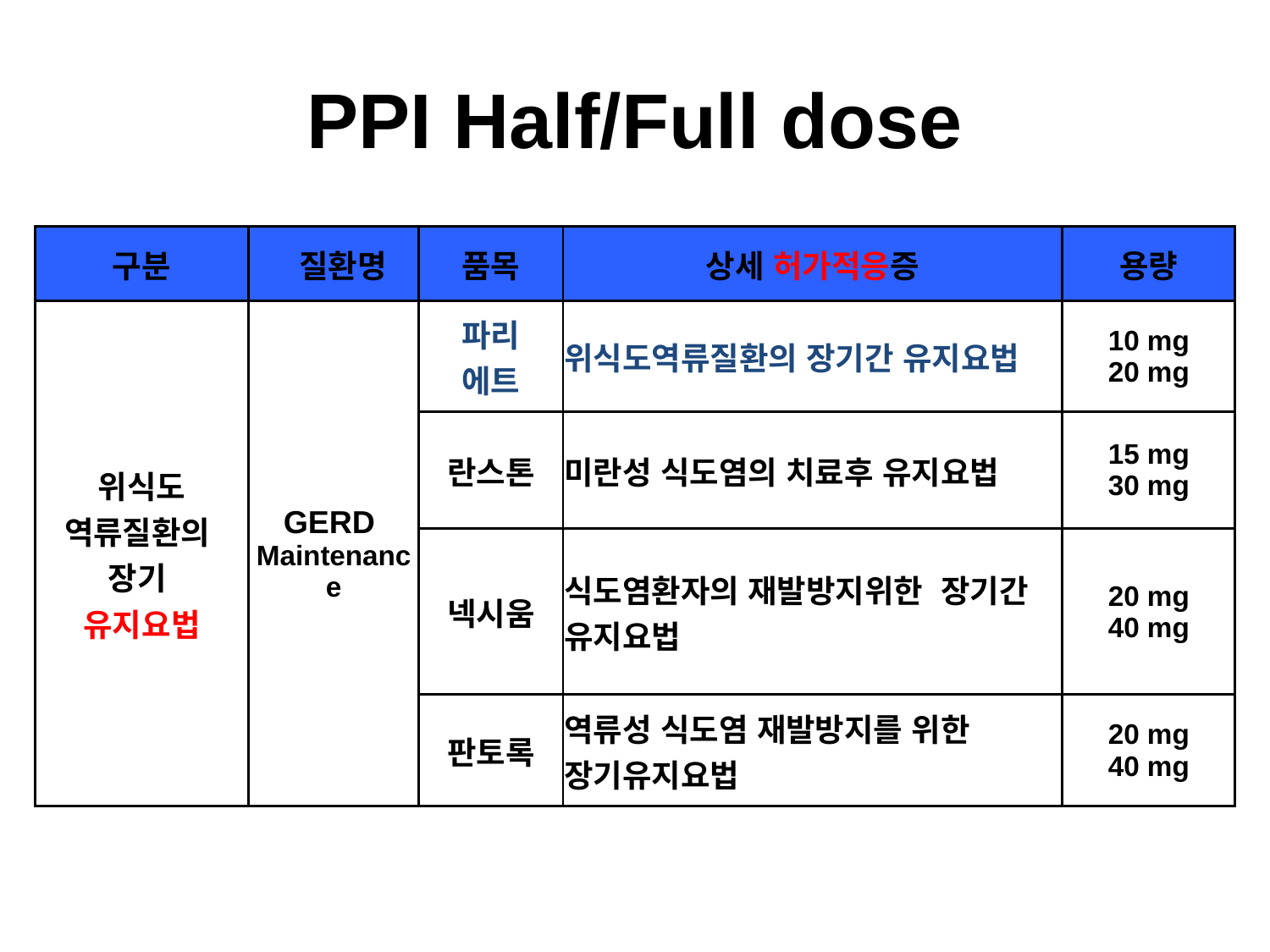

# PPI Half/Full dose

| 구분 | 질환명 | 품목 | 상세 허가적응증 | 용량 |
| --- | --- | --- | --- | --- |
| 위식도 역류질환의 장기 유지요법 | GERD Maintenance | 파리 에트 | 위식도역류질환의 장기간 유지요법 | 10 mg 20 mg |
|  |  | 란스톤 | 미란성 식도염의 치료후 유지요법 | 15 mg 30 mg |
|  |  | 넥시움 | 식도염환자의 재발방지위한 장기간 유지요법 | 20 mg 40 mg |
|  |  | 판토록 | 역류성 식도염 재발방지를 위한 장기유지요법 | 20 mg 40 mg |